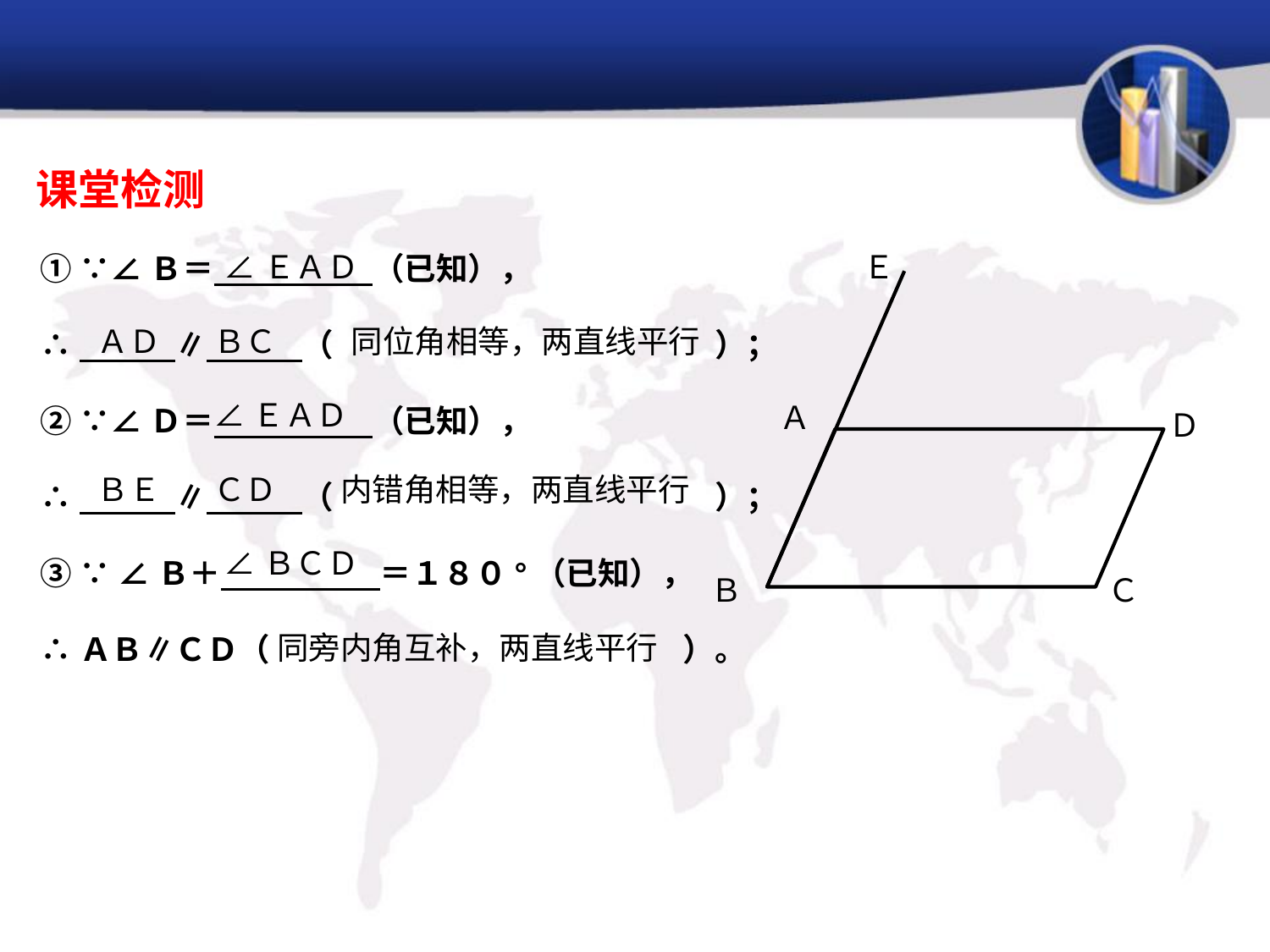

课堂检测
∠ＥＡＤ
Ｅ
Ａ
Ｄ

Ｂ
Ｃ
① ∵∠Ｂ＝　　　　　（已知），

∴　　　∥　　　（　　　　　　　　　　　　）；

② ∵∠Ｄ＝　　　　　（已知），

∴　　　∥　　　（　　　　　　　　　　　　）；

③ ∵ ∠Ｂ＋　　　　　＝１８０°（已知），

∴ＡＢ∥ＣＤ（　　　　　　　　　　　　　）。
ＡＤ
ＢＣ
同位角相等，两直线平行
∠ＥＡＤ
ＢＥ
ＣＤ
内错角相等，两直线平行
∠ＢＣＤ
同旁内角互补，两直线平行